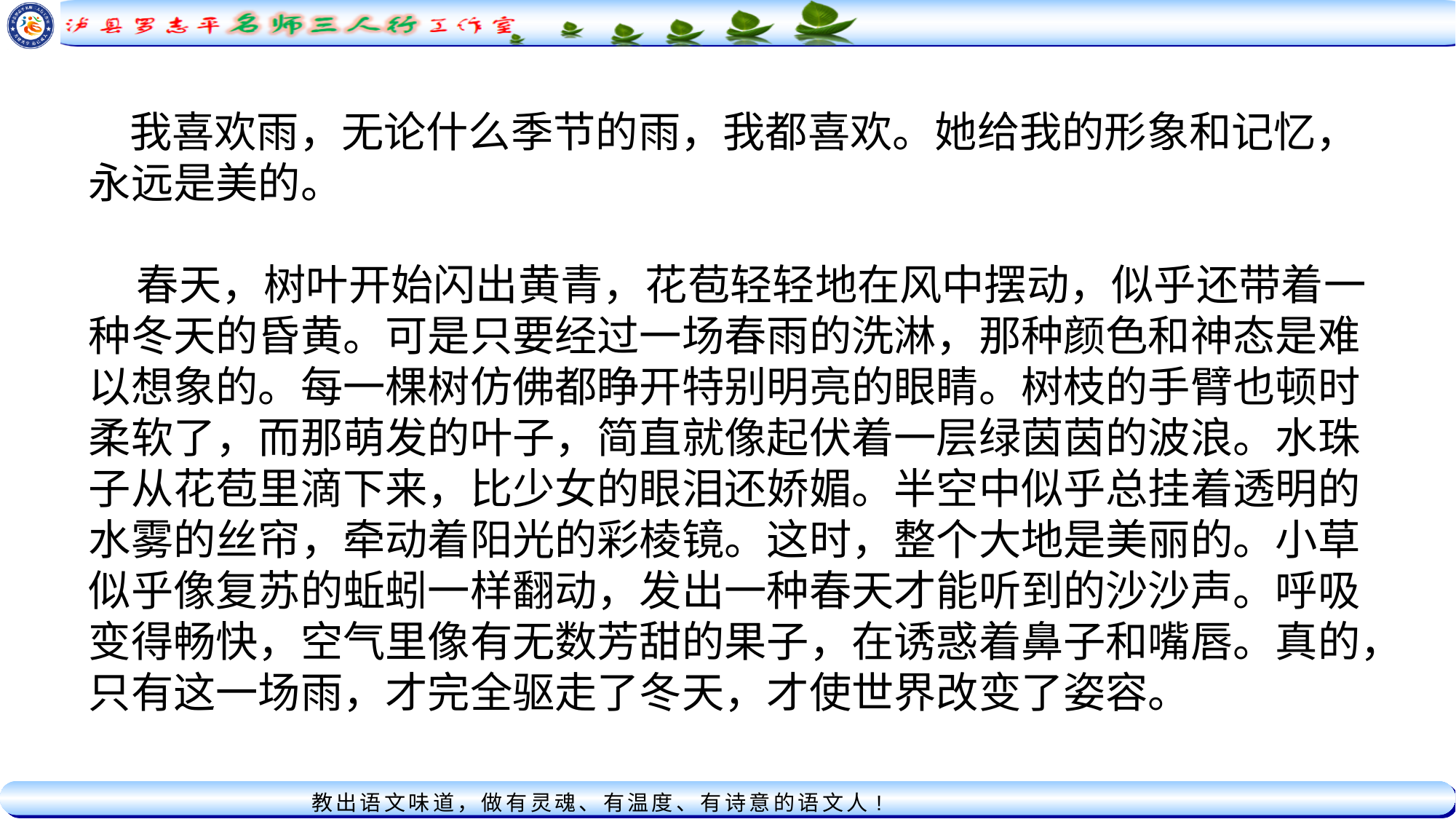

我喜欢雨，无论什么季节的雨，我都喜欢。她给我的形象和记忆，永远是美的。

    春天，树叶开始闪出黄青，花苞轻轻地在风中摆动，似乎还带着一种冬天的昏黄。可是只要经过一场春雨的洗淋，那种颜色和神态是难以想象的。每一棵树仿佛都睁开特别明亮的眼睛。树枝的手臂也顿时柔软了，而那萌发的叶子，简直就像起伏着一层绿茵茵的波浪。水珠子从花苞里滴下来，比少女的眼泪还娇媚。半空中似乎总挂着透明的水雾的丝帘，牵动着阳光的彩棱镜。这时，整个大地是美丽的。小草似乎像复苏的蚯蚓一样翻动，发出一种春天才能听到的沙沙声。呼吸变得畅快，空气里像有无数芳甜的果子，在诱惑着鼻子和嘴唇。真的，只有这一场雨，才完全驱走了冬天，才使世界改变了姿容。